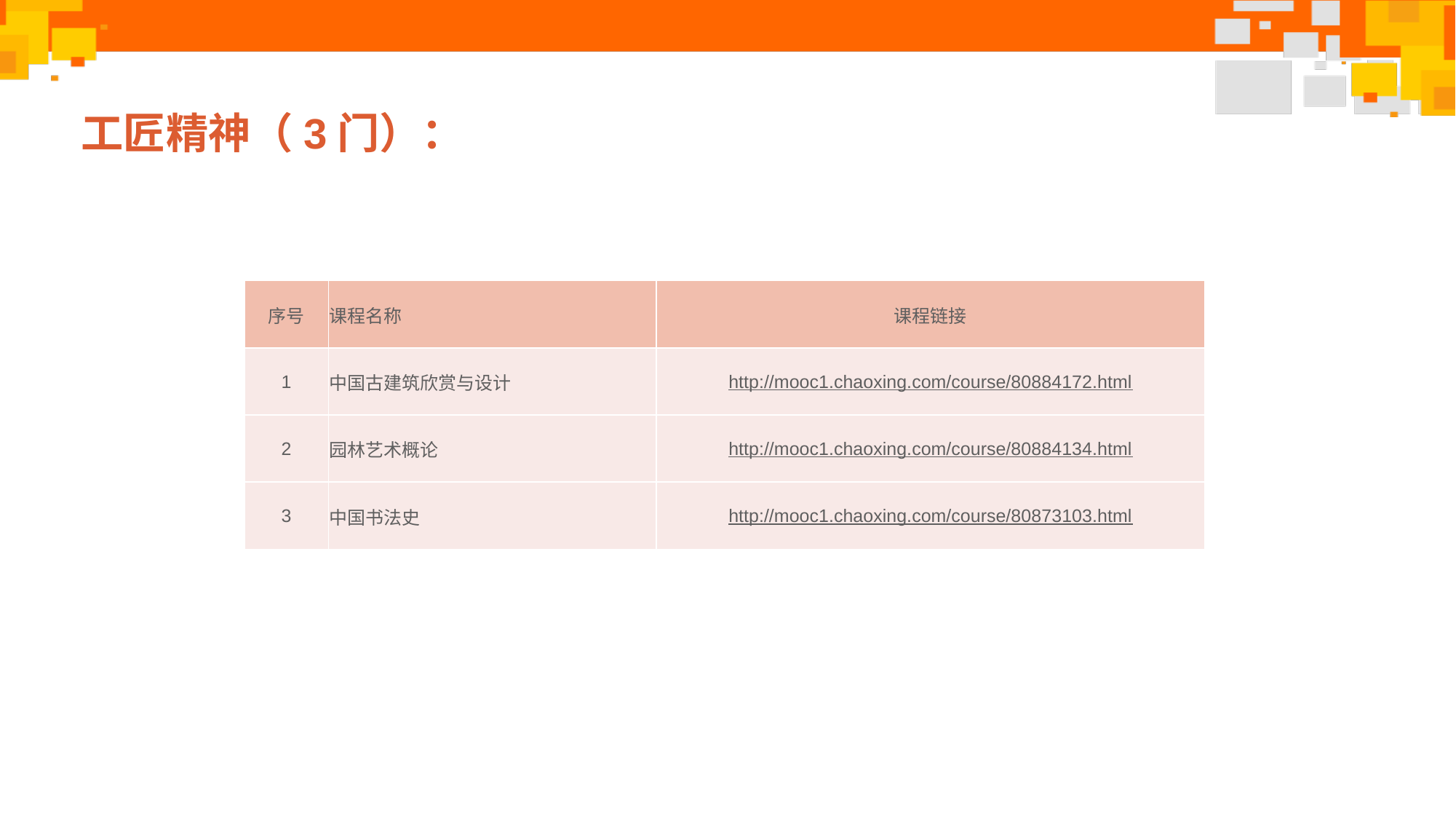

# 工匠精神（3门）：
| 序号 | 课程名称 | 课程链接 |
| --- | --- | --- |
| 1 | 中国古建筑欣赏与设计 | http://mooc1.chaoxing.com/course/80884172.html |
| 2 | 园林艺术概论 | http://mooc1.chaoxing.com/course/80884134.html |
| 3 | 中国书法史 | http://mooc1.chaoxing.com/course/80873103.html |